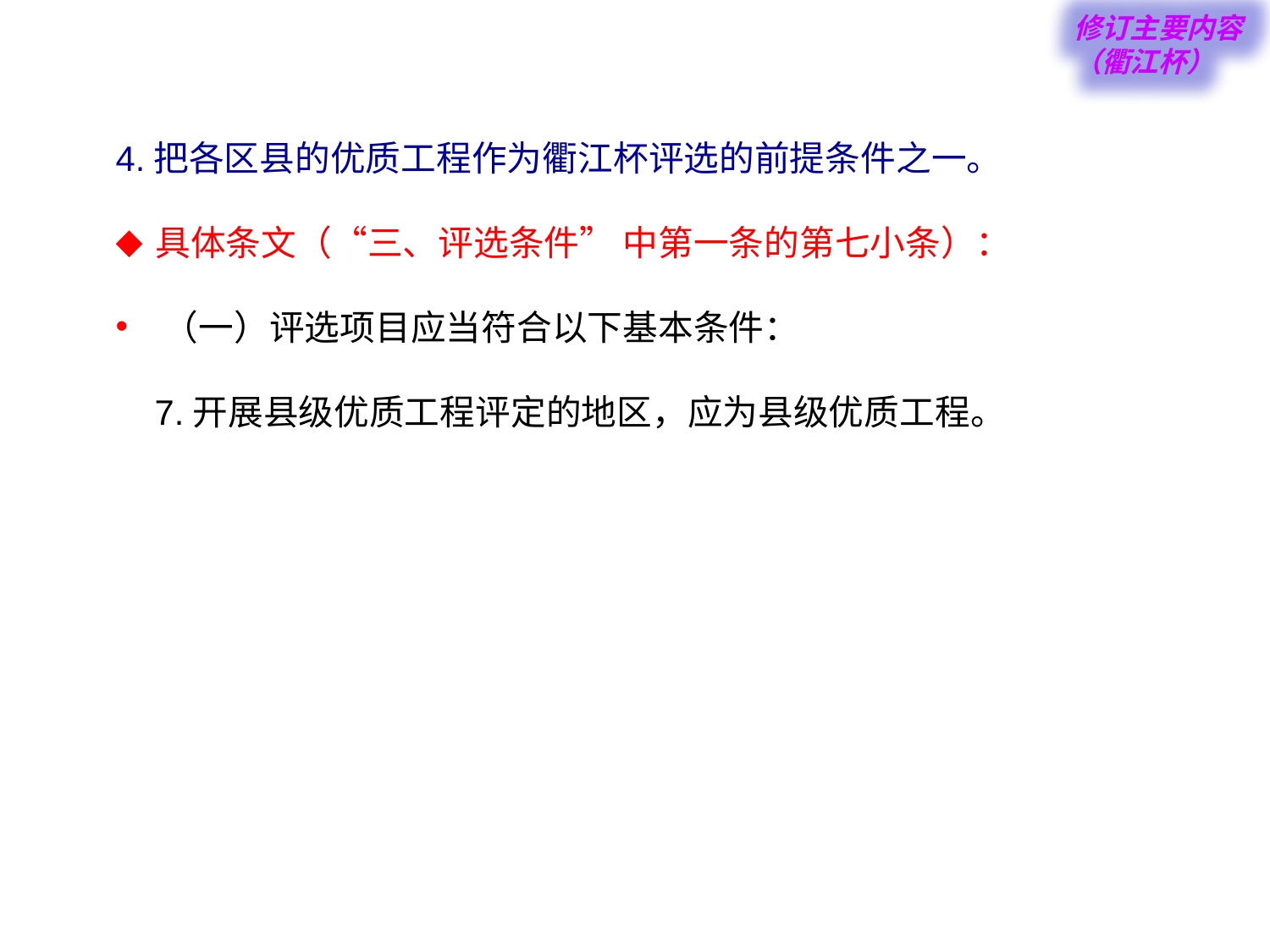

修订主要内容（衢江杯）
4.把各区县的优质工程作为衢江杯评选的前提条件之一。
具体条文（“三、评选条件” 中第一条的第七小条）：
（一）评选项目应当符合以下基本条件：
    7.开展县级优质工程评定的地区，应为县级优质工程。